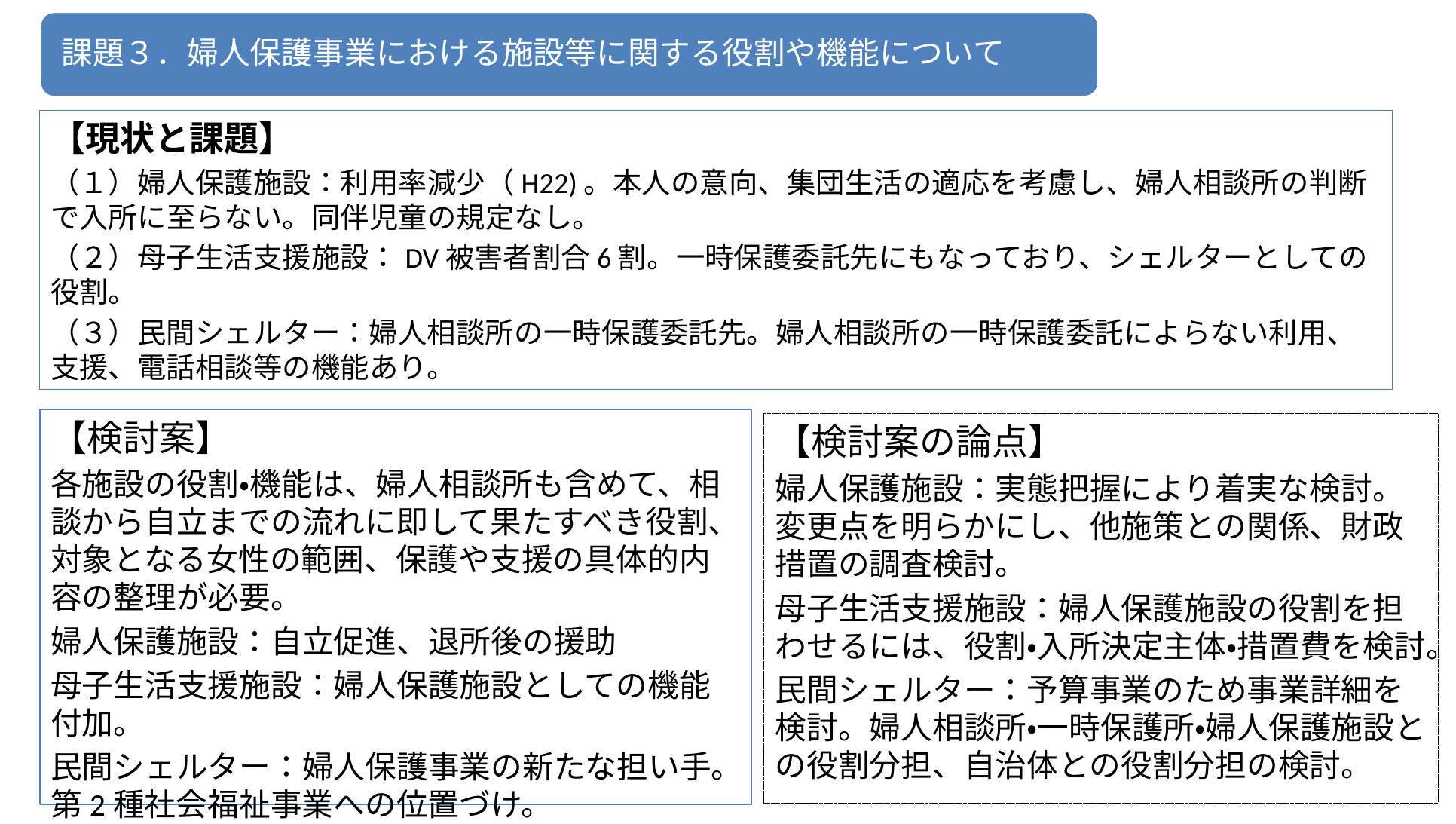

課題３．婦人保護事業における施設等に関する役割や機能について
【現状と課題】
（１）婦人保護施設：利用率減少（H22)。本人の意向、集団生活の適応を考慮し、婦人相談所の判断で入所に至らない。同伴児童の規定なし。
（２）母子生活支援施設：DV被害者割合6割。一時保護委託先にもなっており、シェルターとしての役割。
（３）民間シェルター：婦人相談所の一時保護委託先。婦人相談所の一時保護委託によらない利用、支援、電話相談等の機能あり。
【検討案】
各施設の役割・機能は、婦人相談所も含めて、相談から自立までの流れに即して果たすべき役割、対象となる女性の範囲、保護や支援の具体的内容の整理が必要。
婦人保護施設：自立促進、退所後の援助
母子生活支援施設：婦人保護施設としての機能付加。
民間シェルター：婦人保護事業の新たな担い手。第2種社会福祉事業への位置づけ。
【検討案の論点】
婦人保護施設：実態把握により着実な検討。変更点を明らかにし、他施策との関係、財政措置の調査検討。
母子生活支援施設：婦人保護施設の役割を担わせるには、役割・入所決定主体・措置費を検討。
民間シェルター：予算事業のため事業詳細を検討。婦人相談所・一時保護所・婦人保護施設との役割分担、自治体との役割分担の検討。